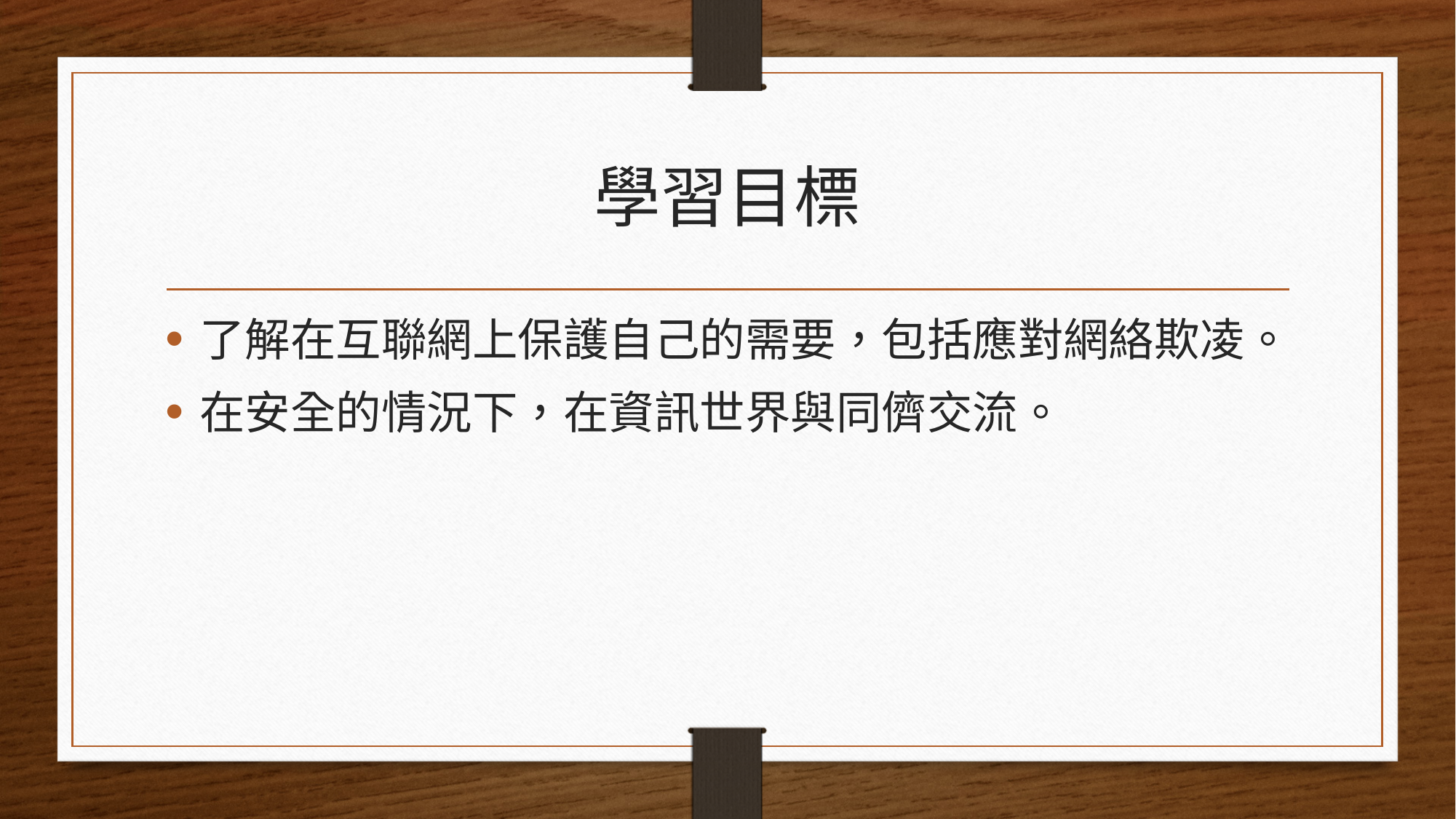

# 學習目標
了解在互聯網上保護自己的需要，包括應對網絡欺凌。
在安全的情況下，在資訊世界與同儕交流。